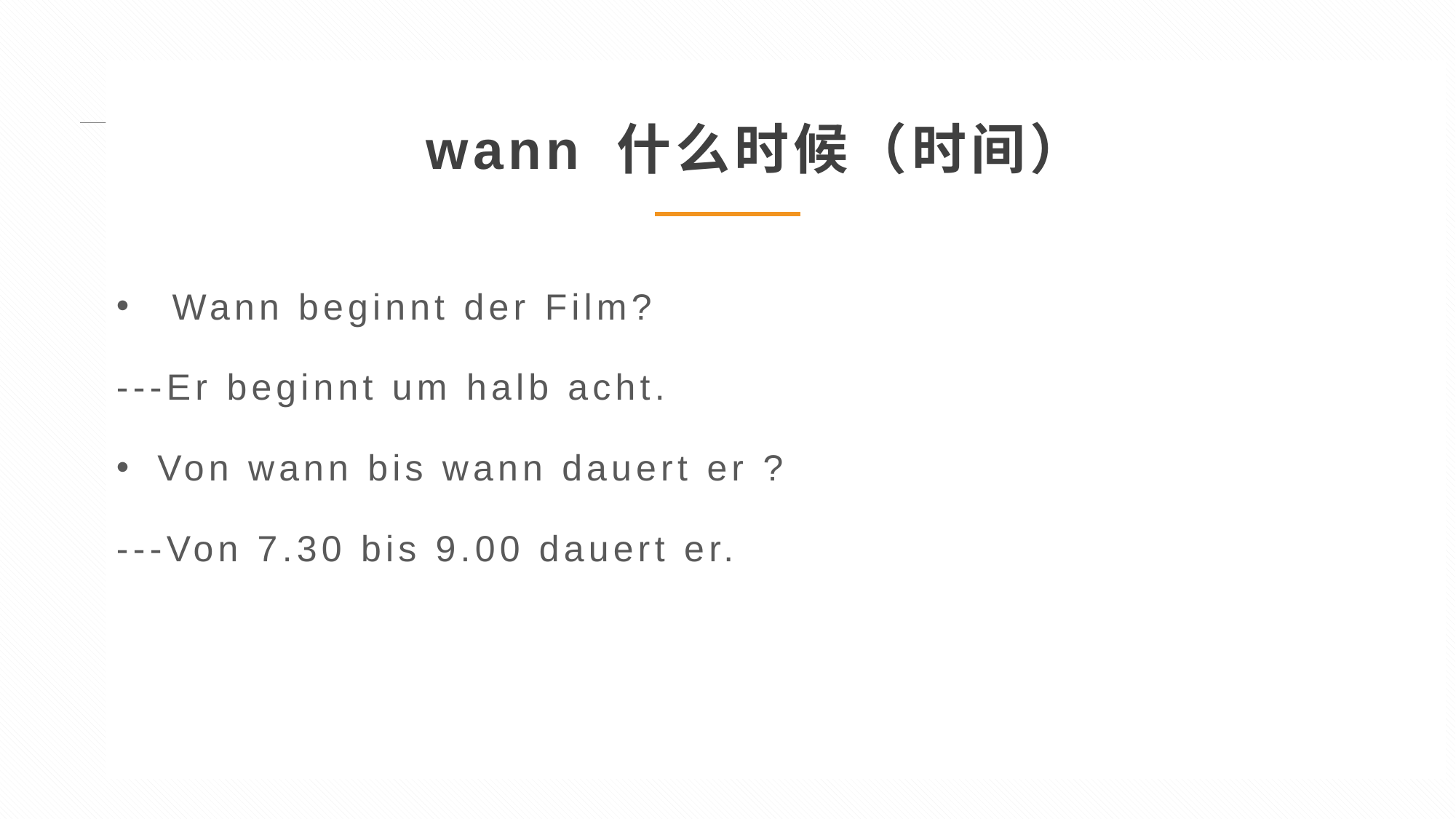

wann 什么时候（时间）
 Wann beginnt der Film?
---Er beginnt um halb acht.
Von wann bis wann dauert er ?
---Von 7.30 bis 9.00 dauert er.